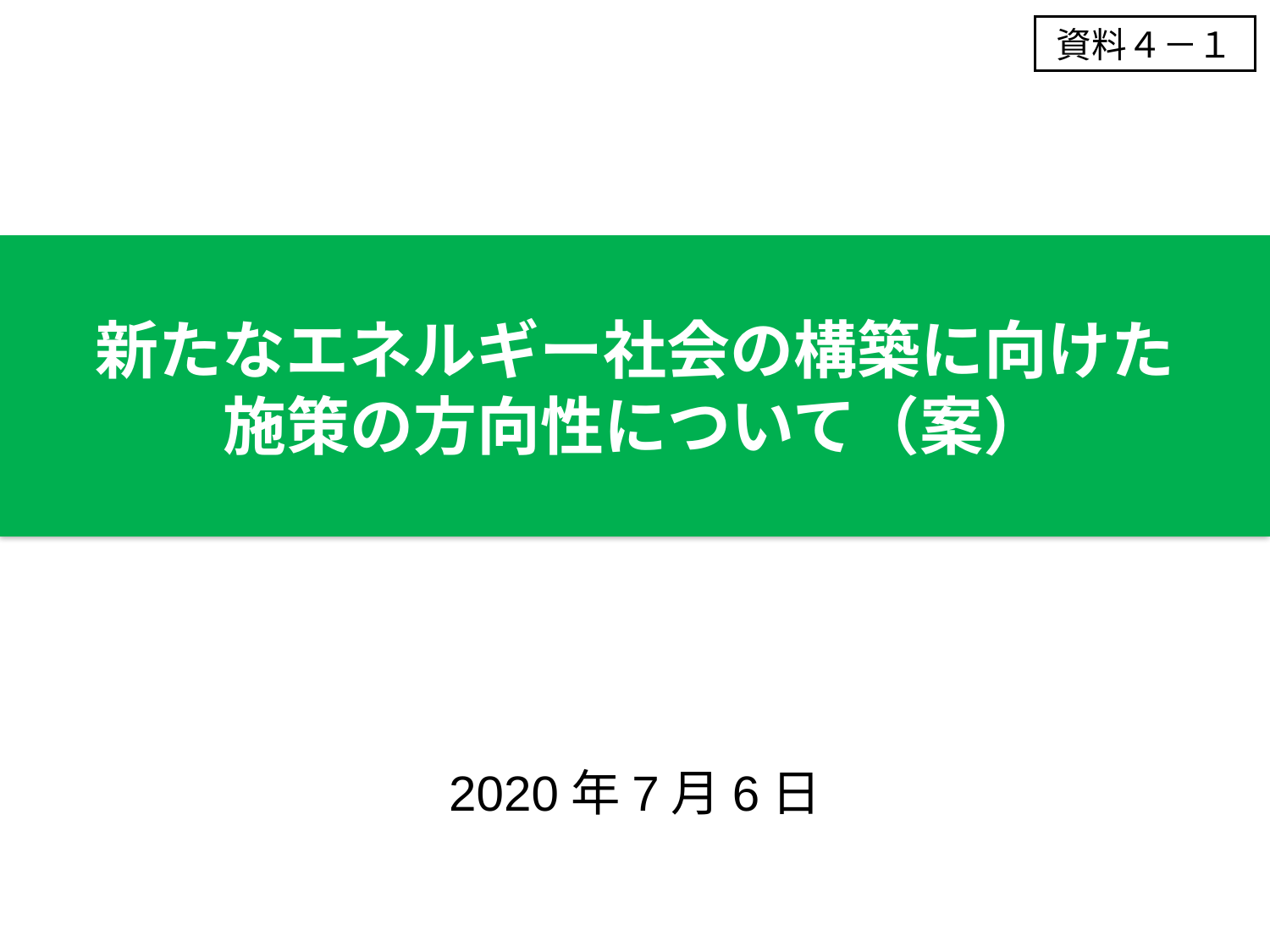

資料４－１
新たなエネルギー社会の構築に向けた
施策の方向性について（案）
2020年7月6日